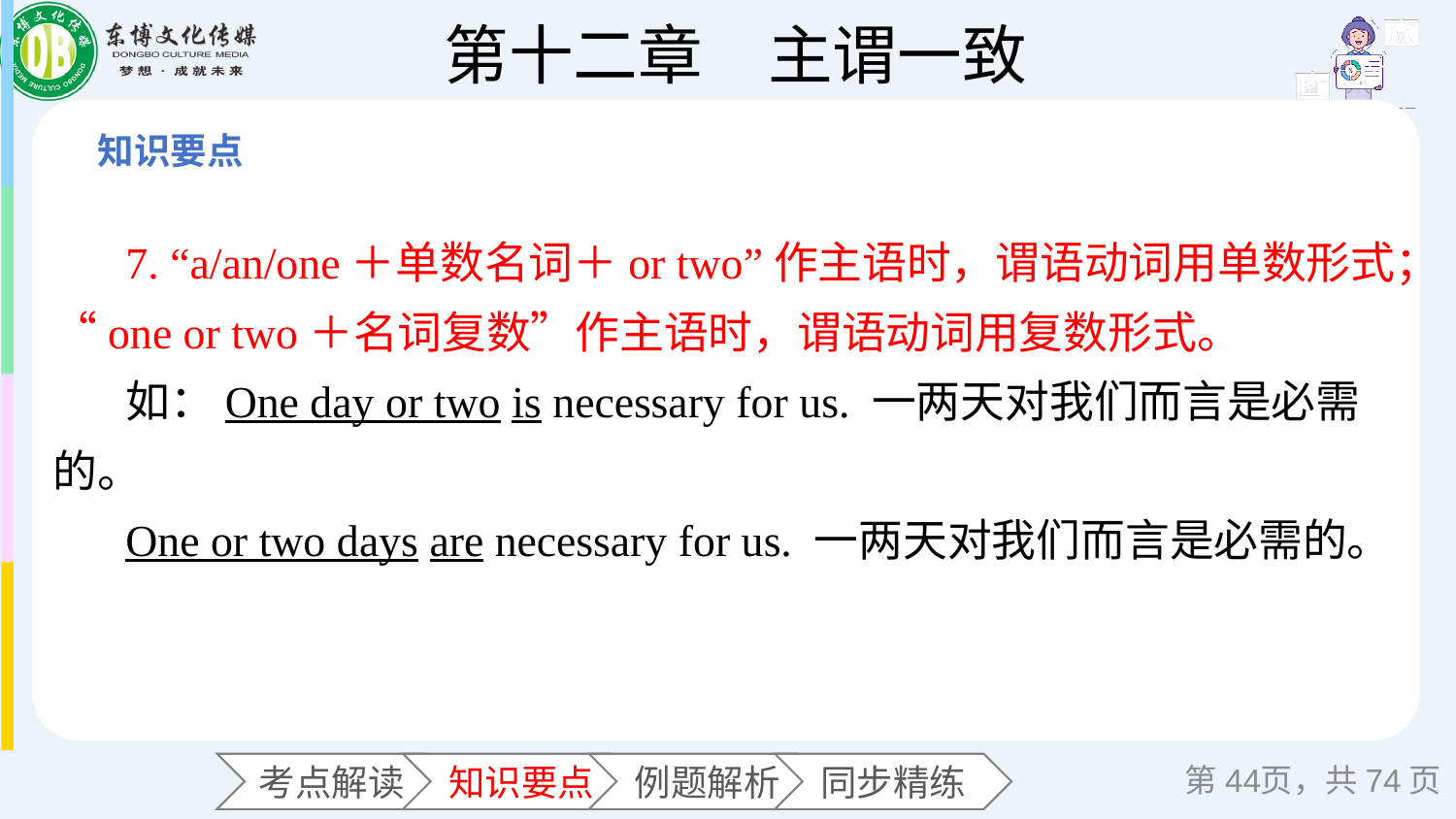

7. “a/an/one＋单数名词＋or two”作主语时，谓语动词用单数形式；“one or two＋名词复数”作主语时，谓语动词用复数形式。
如：One day or two is necessary for us. 一两天对我们而言是必需的。
One or two days are necessary for us. 一两天对我们而言是必需的。

第44页，共74页